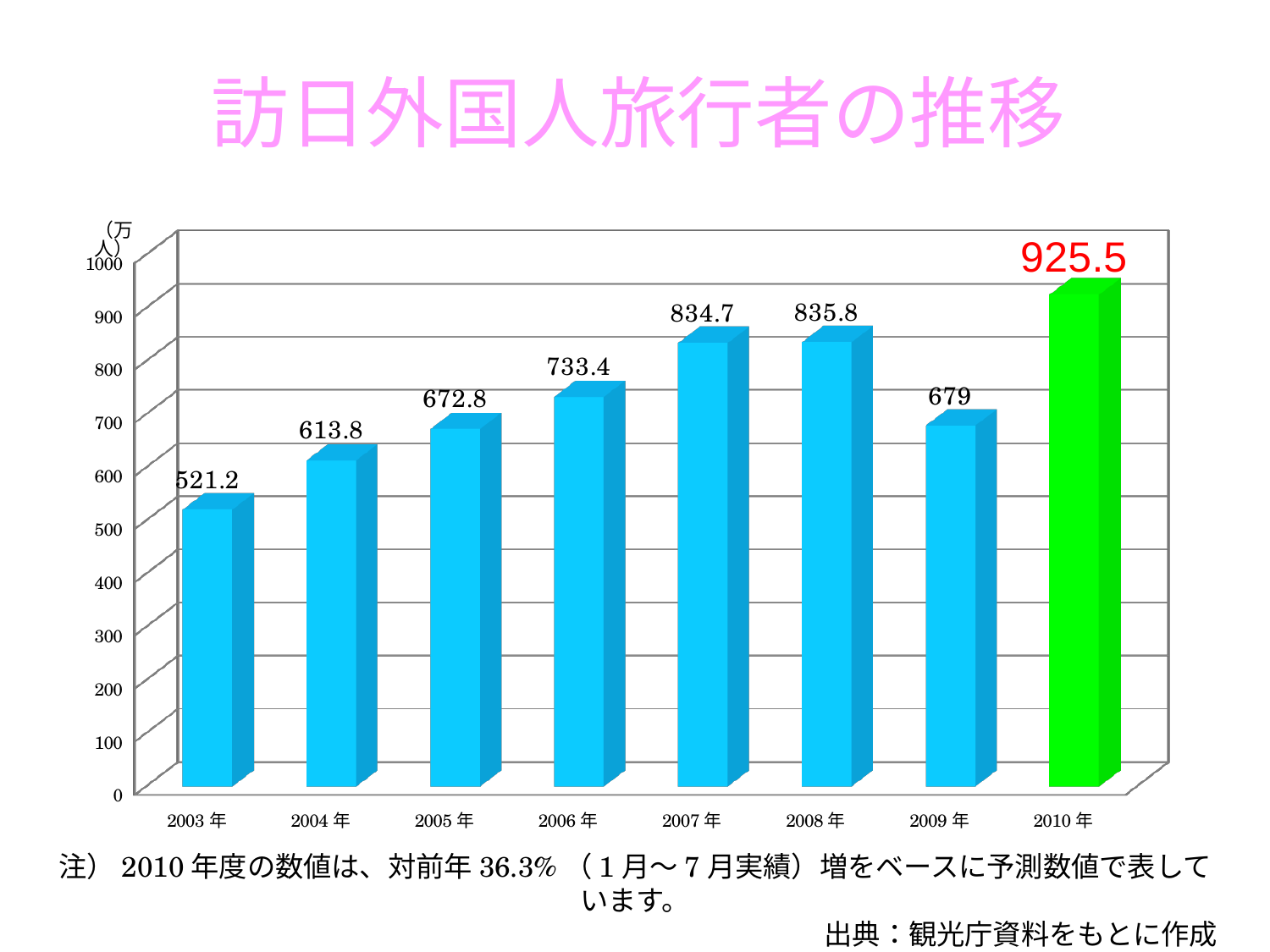

訪日外国人旅行者の推移

[unsupported chart]

注）2010年度の数値は、対前年36.3%（1月～7月実績）増をベースに予測数値で表しています。
出典：観光庁資料をもとに作成